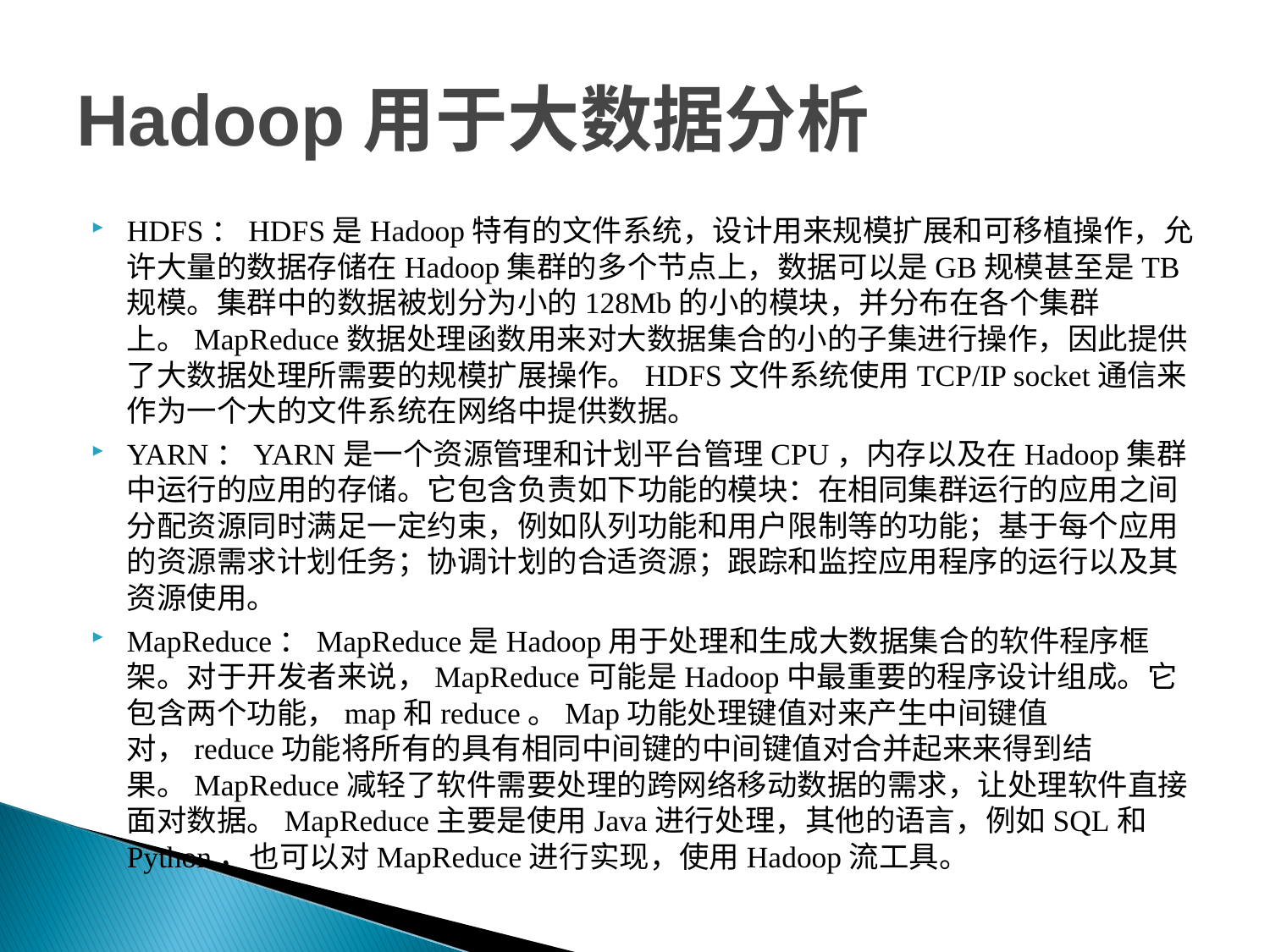

# Hadoop用于大数据分析
HDFS：HDFS是Hadoop特有的文件系统，设计用来规模扩展和可移植操作，允许大量的数据存储在Hadoop集群的多个节点上，数据可以是GB规模甚至是TB规模。集群中的数据被划分为小的128Mb的小的模块，并分布在各个集群上。MapReduce数据处理函数用来对大数据集合的小的子集进行操作，因此提供了大数据处理所需要的规模扩展操作。HDFS文件系统使用TCP/IP socket通信来作为一个大的文件系统在网络中提供数据。
YARN：YARN是一个资源管理和计划平台管理CPU，内存以及在Hadoop集群中运行的应用的存储。它包含负责如下功能的模块：在相同集群运行的应用之间分配资源同时满足一定约束，例如队列功能和用户限制等的功能；基于每个应用的资源需求计划任务；协调计划的合适资源；跟踪和监控应用程序的运行以及其资源使用。
MapReduce：MapReduce是Hadoop用于处理和生成大数据集合的软件程序框架。对于开发者来说，MapReduce可能是Hadoop中最重要的程序设计组成。它包含两个功能，map和reduce。Map功能处理键值对来产生中间键值对，reduce功能将所有的具有相同中间键的中间键值对合并起来来得到结果。MapReduce减轻了软件需要处理的跨网络移动数据的需求，让处理软件直接面对数据。MapReduce主要是使用Java进行处理，其他的语言，例如SQL和Python，也可以对MapReduce进行实现，使用Hadoop流工具。